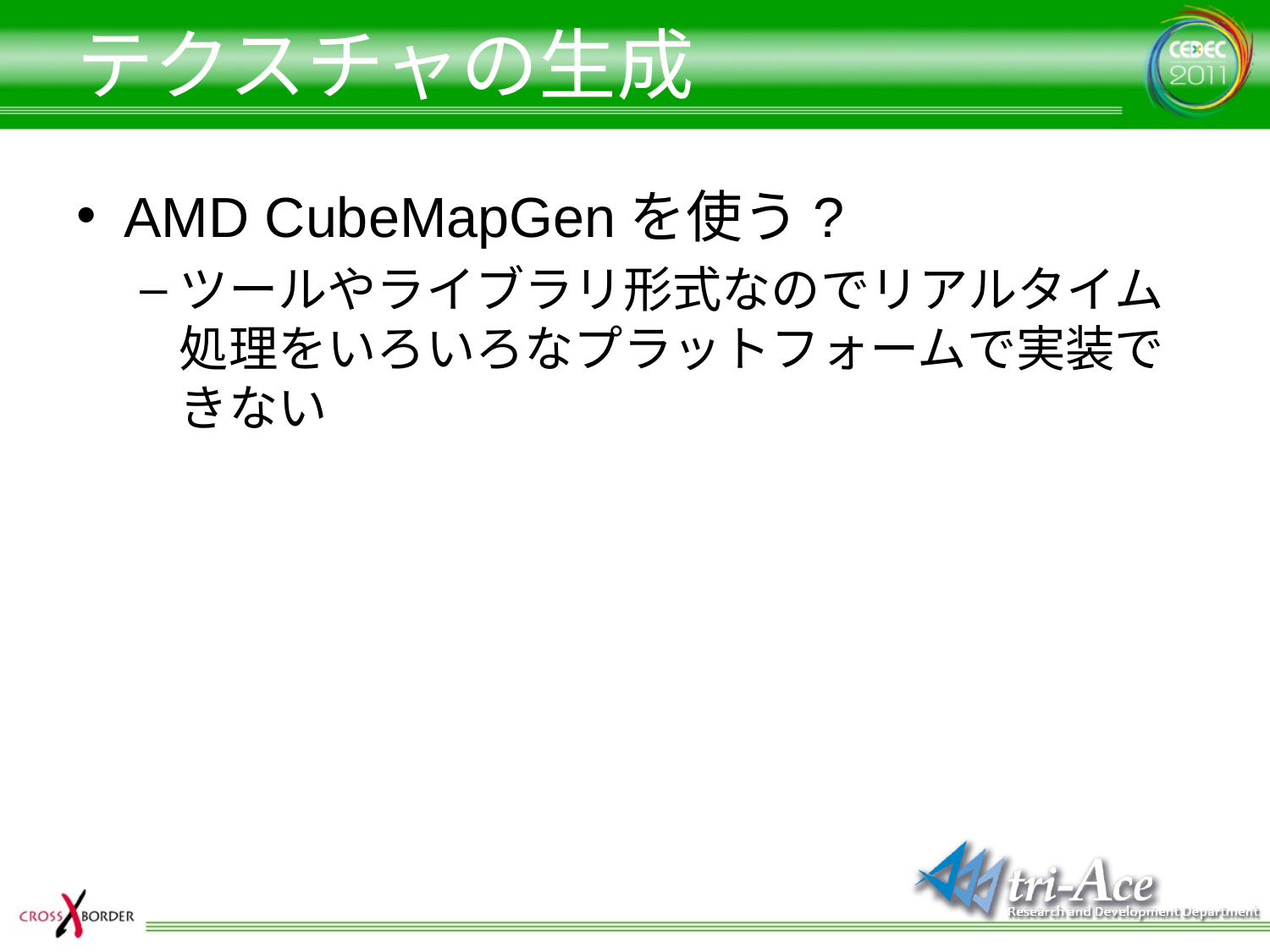

# テクスチャの生成
AMD CubeMapGenを使う?
ツールやライブラリ形式なのでリアルタイム処理をいろいろなプラットフォームで実装できない